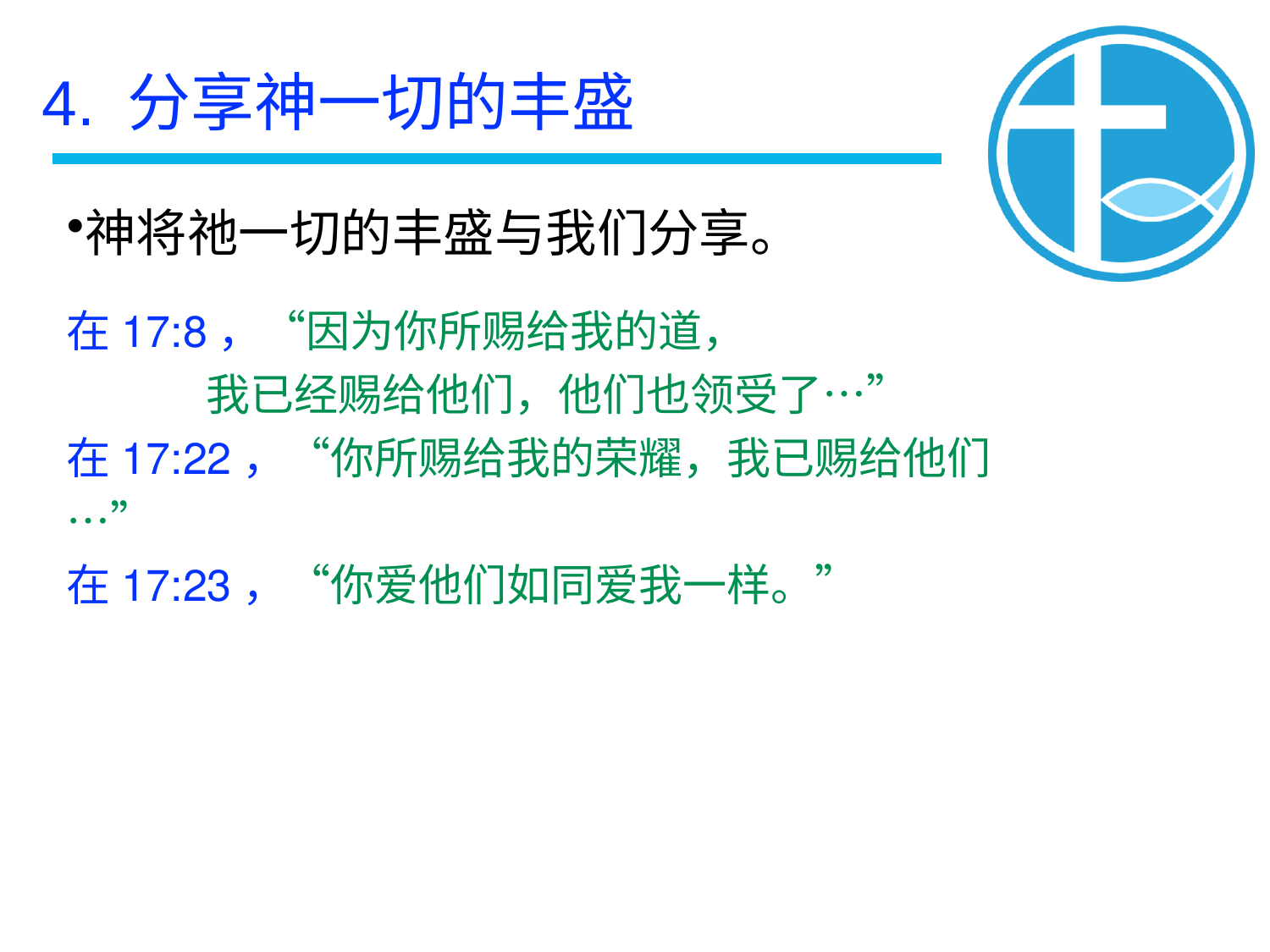

4. 分享神一切的丰盛
神将祂一切的丰盛与我们分享。

在17:8，“因为你所赐给我的道，
              我已经赐给他们，他们也领受了…”
在17:22，“你所赐给我的荣耀，我已赐给他们…”
在17:23，“你爱他们如同爱我一样。”